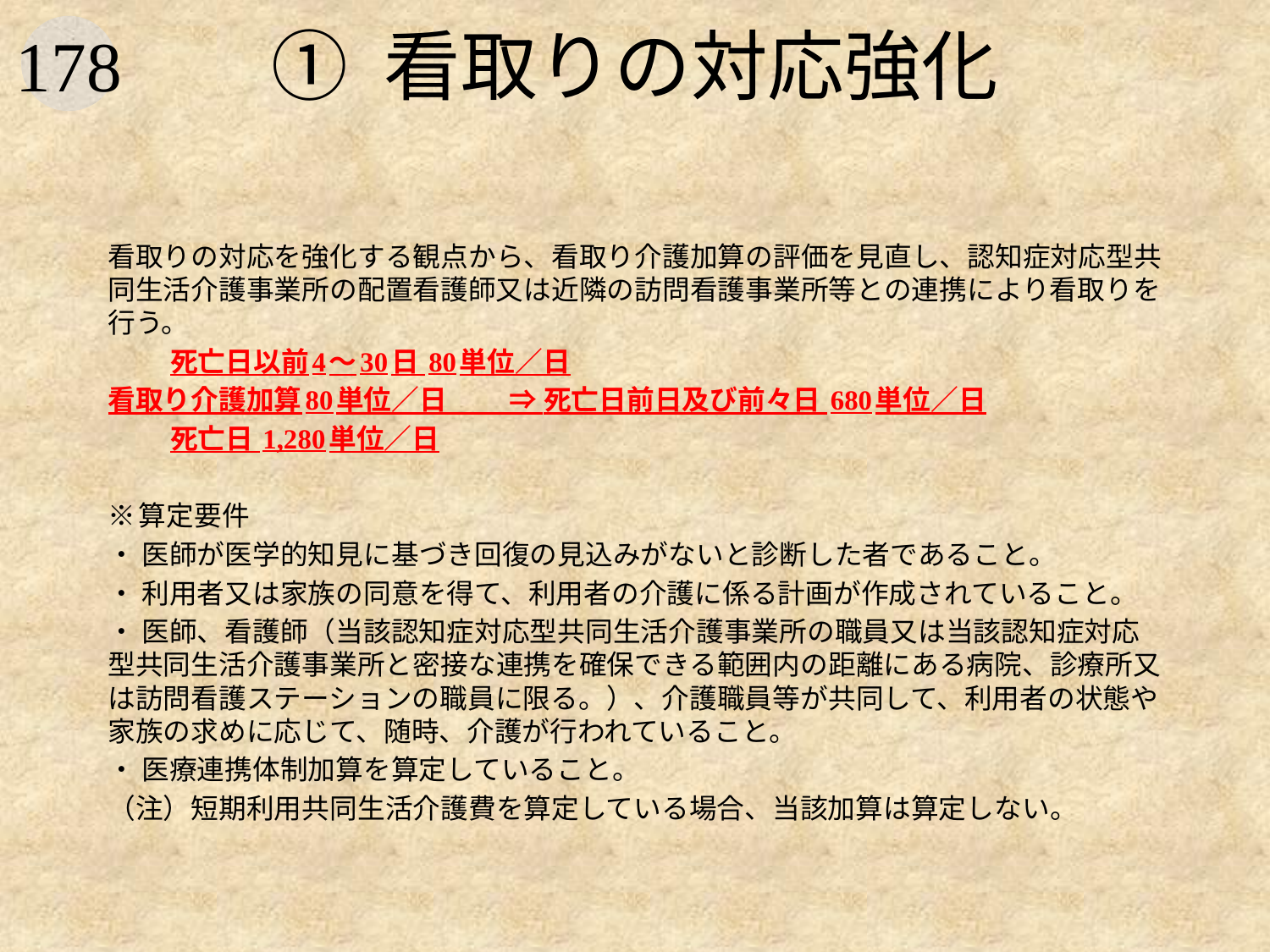

# ① 看取りの対応強化
看取りの対応を強化する観点から、看取り介護加算の評価を見直し、認知症対応型共同生活介護事業所の配置看護師又は近隣の訪問看護事業所等との連携により看取りを行う。
				死亡日以前4～30日 80単位／日
看取り介護加算80単位／日 　　⇒ 	死亡日前日及び前々日 680単位／日
				死亡日 1,280単位／日

※算定要件
・ 医師が医学的知見に基づき回復の見込みがないと診断した者であること。
・ 利用者又は家族の同意を得て、利用者の介護に係る計画が作成されていること。
・ 医師、看護師（当該認知症対応型共同生活介護事業所の職員又は当該認知症対応型共同生活介護事業所と密接な連携を確保できる範囲内の距離にある病院、診療所又は訪問看護ステーションの職員に限る。）、介護職員等が共同して、利用者の状態や家族の求めに応じて、随時、介護が行われていること。
・ 医療連携体制加算を算定していること。
（注）短期利用共同生活介護費を算定している場合、当該加算は算定しない。